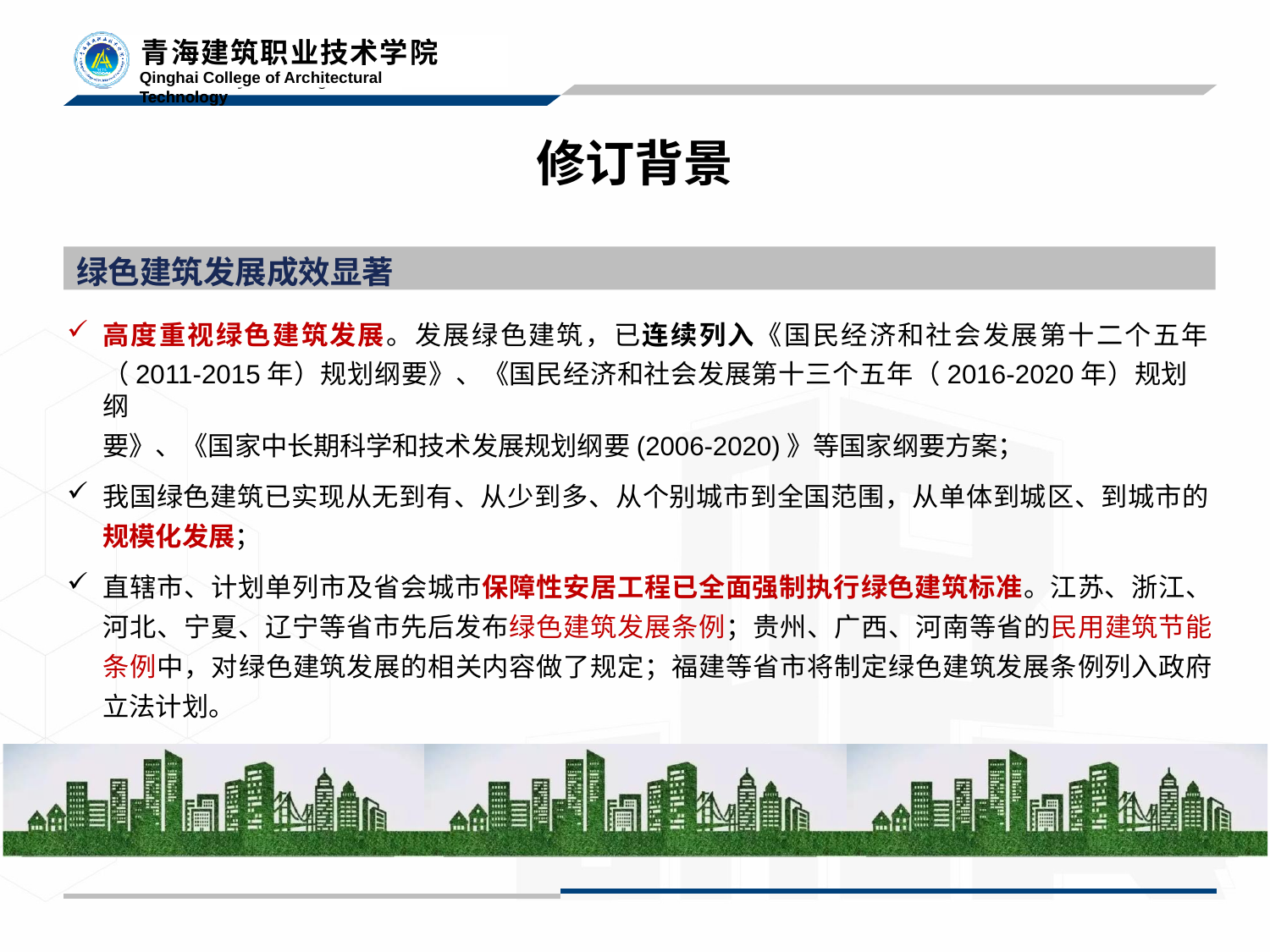

# 修订背景
绿色建筑发展成效显著
高度重视绿色建筑发展。发展绿色建筑，已连续列入《国民经济和社会发展第十二个五年
（2011-2015年）规划纲要》、《国民经济和社会发展第十三个五年（2016-2020年）规划纲
要》、《国家中长期科学和技术发展规划纲要(2006-2020)》等国家纲要方案；
我国绿色建筑已实现从无到有、从少到多、从个别城市到全国范围，从单体到城区、到城市的
规模化发展；
直辖市、计划单列市及省会城市保障性安居工程已全面强制执行绿色建筑标准。江苏、浙江、 河北、宁夏、辽宁等省市先后发布绿色建筑发展条例；贵州、广西、河南等省的民用建筑节能 条例中，对绿色建筑发展的相关内容做了规定；福建等省市将制定绿色建筑发展条例列入政府 立法计划。